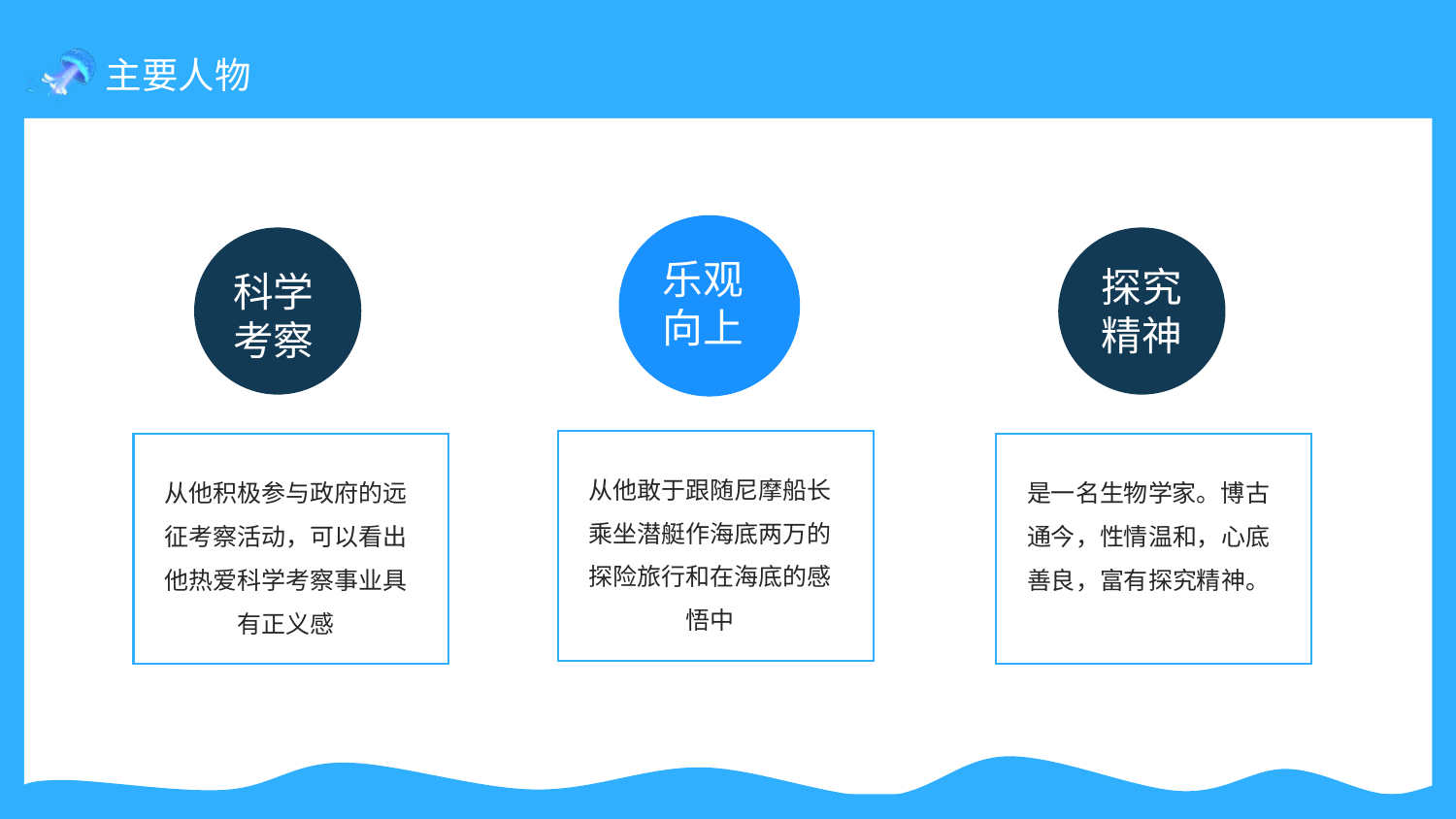

乐观
向上

科学
考察

探究
精神

从他敢于跟随尼摩船长乘坐潜艇作海底两万的探险旅行和在海底的感悟中

从他积极参与政府的远征考察活动，可以看出他热爱科学考察事业具有正义感

是一名生物学家。博古通今，性情温和，心底善良，富有探究精神。